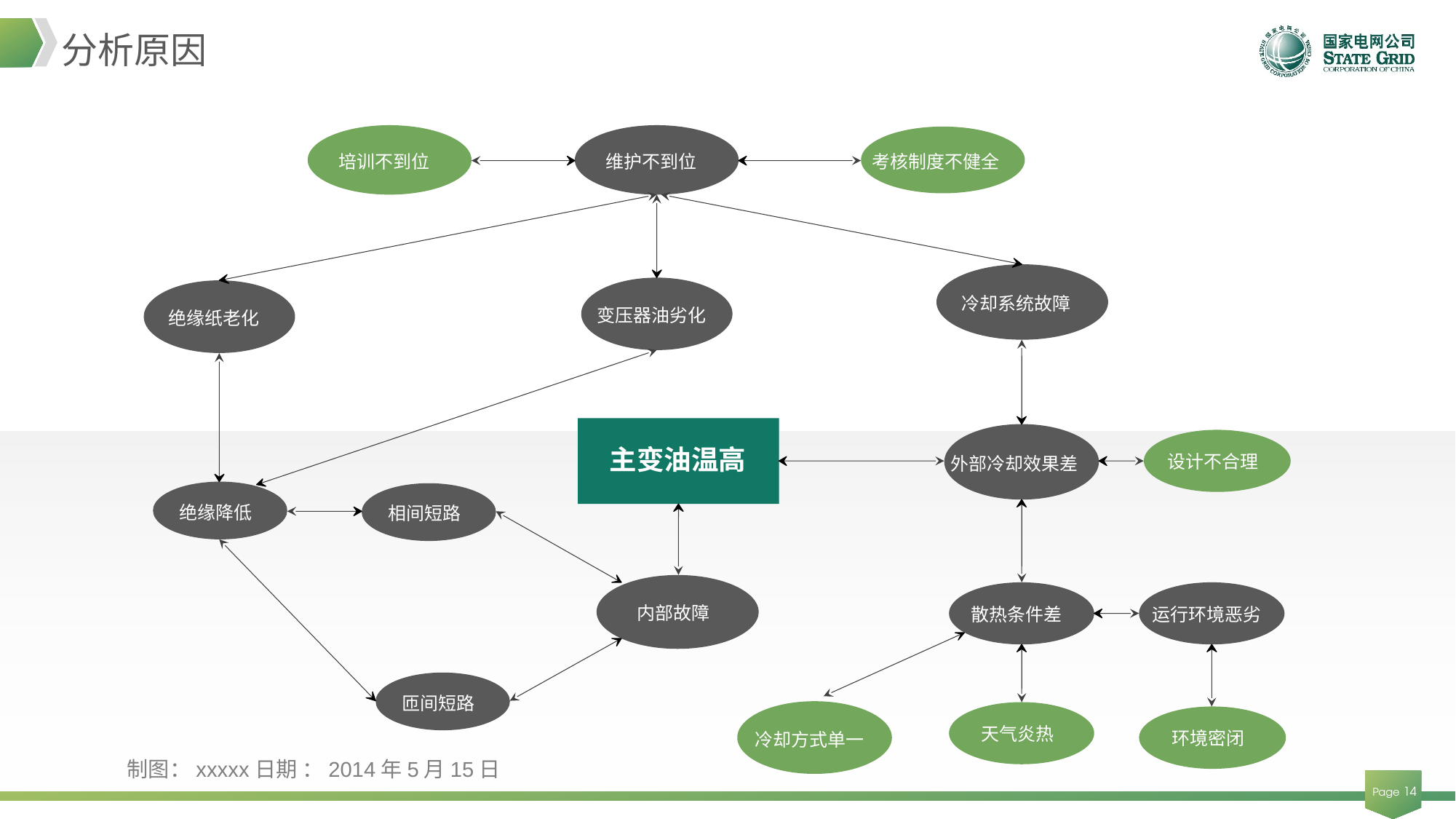

分析原因

培训不到位
维护不到位
考核制度不健全

冷却系统故障
变压器油劣化
绝缘纸老化

主变油温高
设计不合理
外部冷却效果差

绝缘降低
相间短路

内部故障
散热条件差
运行环境恶劣

匝间短路

天气炎热
环境密闭
冷却方式单一

制图：xxxxx日期 ：2014年5月15日